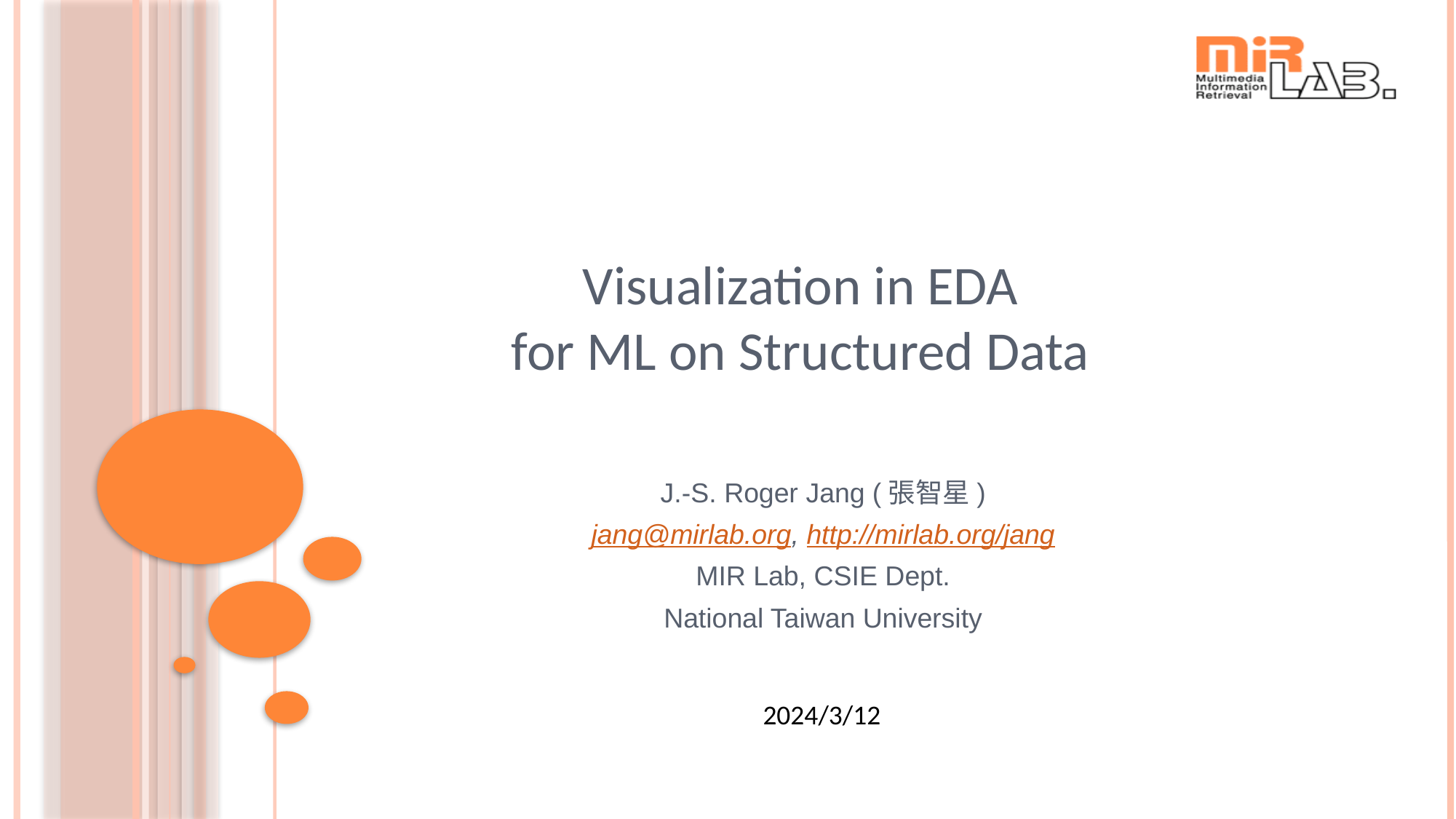

# Visualization in EDA for ML on Structured Data
J.-S. Roger Jang (張智星)
jang@mirlab.org, http://mirlab.org/jang
MIR Lab, CSIE Dept.
National Taiwan University

2024/3/12